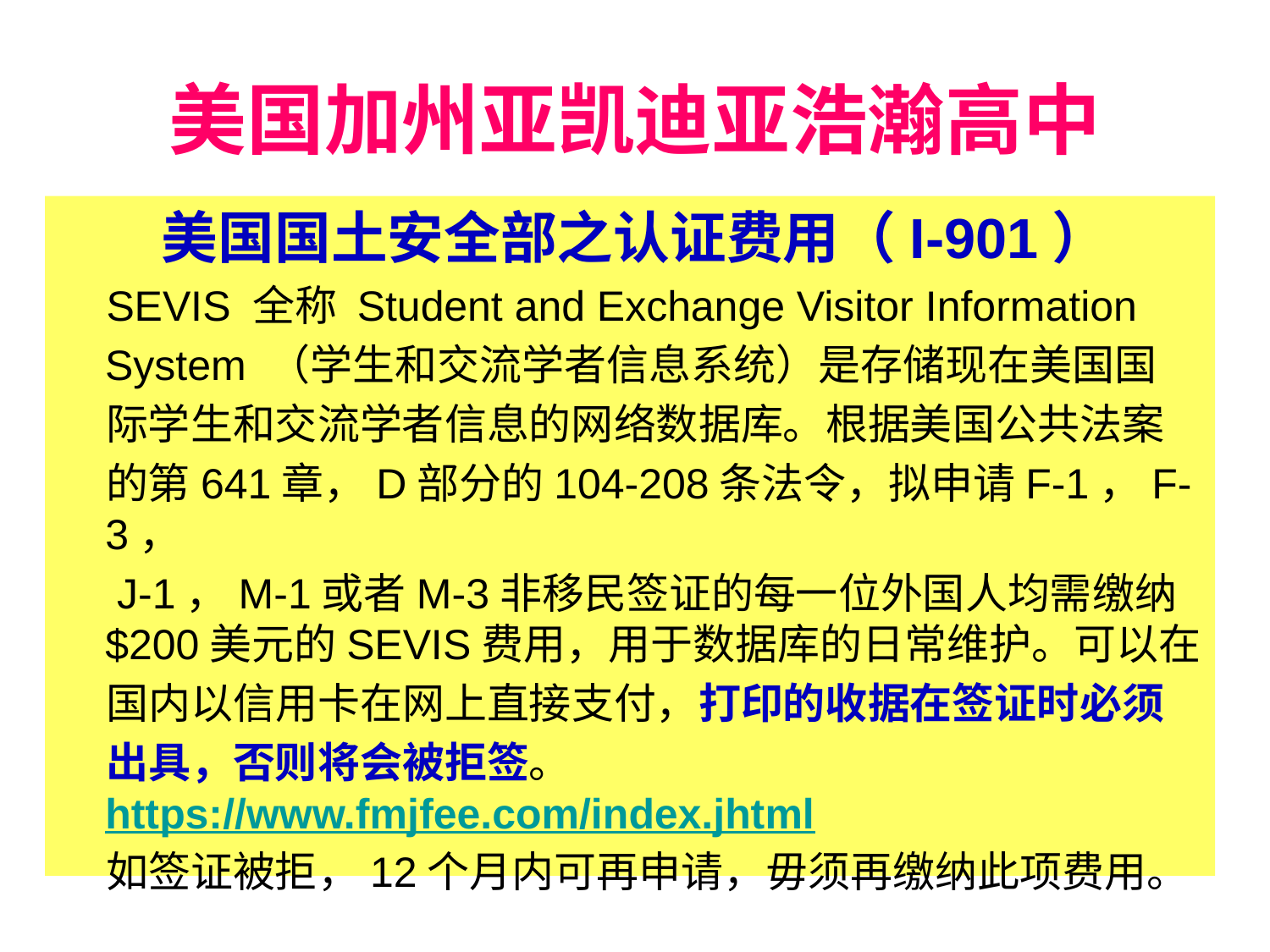

# 美国加州亚凯迪亚浩瀚高中
       美国国土安全部之认证费用（I-901）
     SEVIS 全称 Student and Exchange Visitor Information
    System （学生和交流学者信息系统）是存储现在美国国
    际学生和交流学者信息的网络数据库。根据美国公共法案
    的第641章，D部分的104-208条法令，拟申请F-1，F-3，
     J-1，M-1或者M-3非移民签证的每一位外国人均需缴纳$200美元的SEVIS费用，用于数据库的日常维护。可以在
    国内以信用卡在网上直接支付，打印的收据在签证时必须
    出具，否则将会被拒签。https://www.fmjfee.com/index.jhtml
    如签证被拒，12个月内可再申请，毋须再缴纳此项费用。